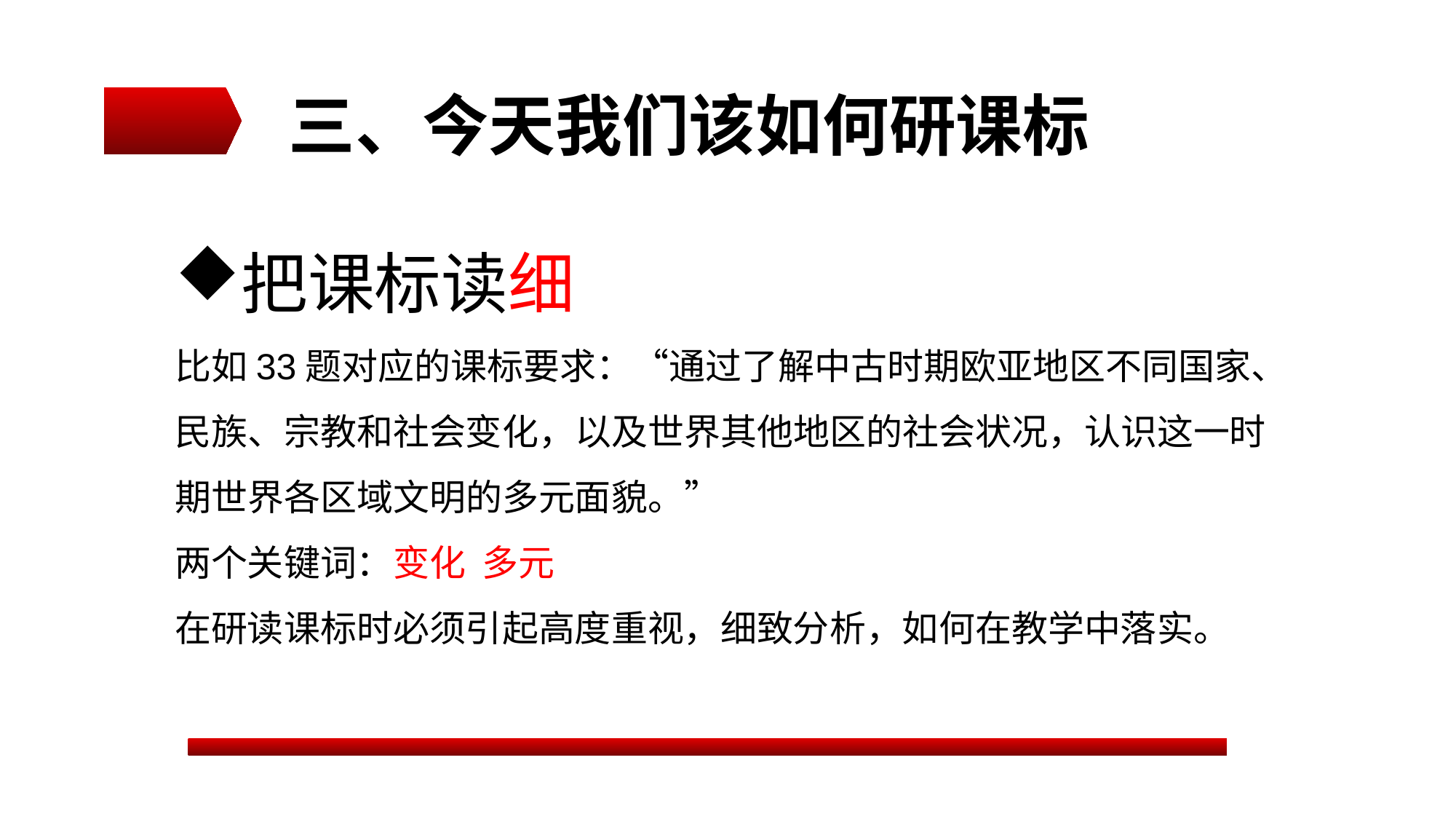

三、今天我们该如何研课标
把课标读细
比如33题对应的课标要求：“通过了解中古时期欧亚地区不同国家、民族、宗教和社会变化，以及世界其他地区的社会状况，认识这一时期世界各区域文明的多元面貌。”
两个关键词：变化  多元
在研读课标时必须引起高度重视，细致分析，如何在教学中落实。